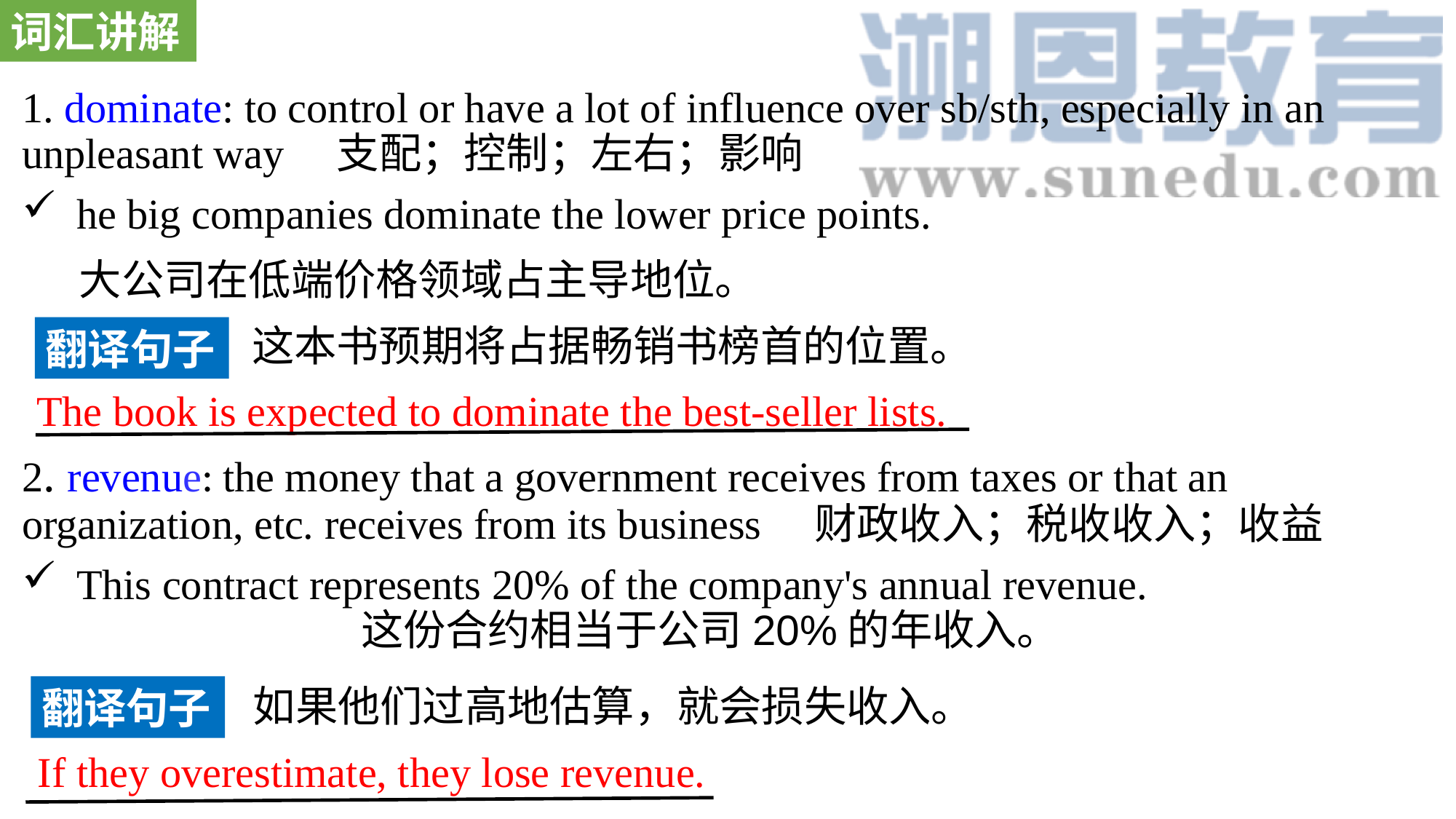

词汇讲解
1. dominate: to control or have a lot of influence over sb/sth, especially in an unpleasant way    支配；控制；左右；影响
he big companies dominate the lower price points.
     大公司在低端价格领域占主导地位。

2. revenue: the money that a government receives from taxes or that an organization, etc. receives from its business    财政收入；税收收入；收益
This contract represents 20% of the company's annual revenue.                                                    这份合约相当于公司20%的年收入。
这本书预期将占据畅销书榜首的位置。
翻译句子
The book is expected to dominate the best-seller lists.
如果他们过高地估算，就会损失收入。
翻译句子
If they overestimate, they lose revenue.